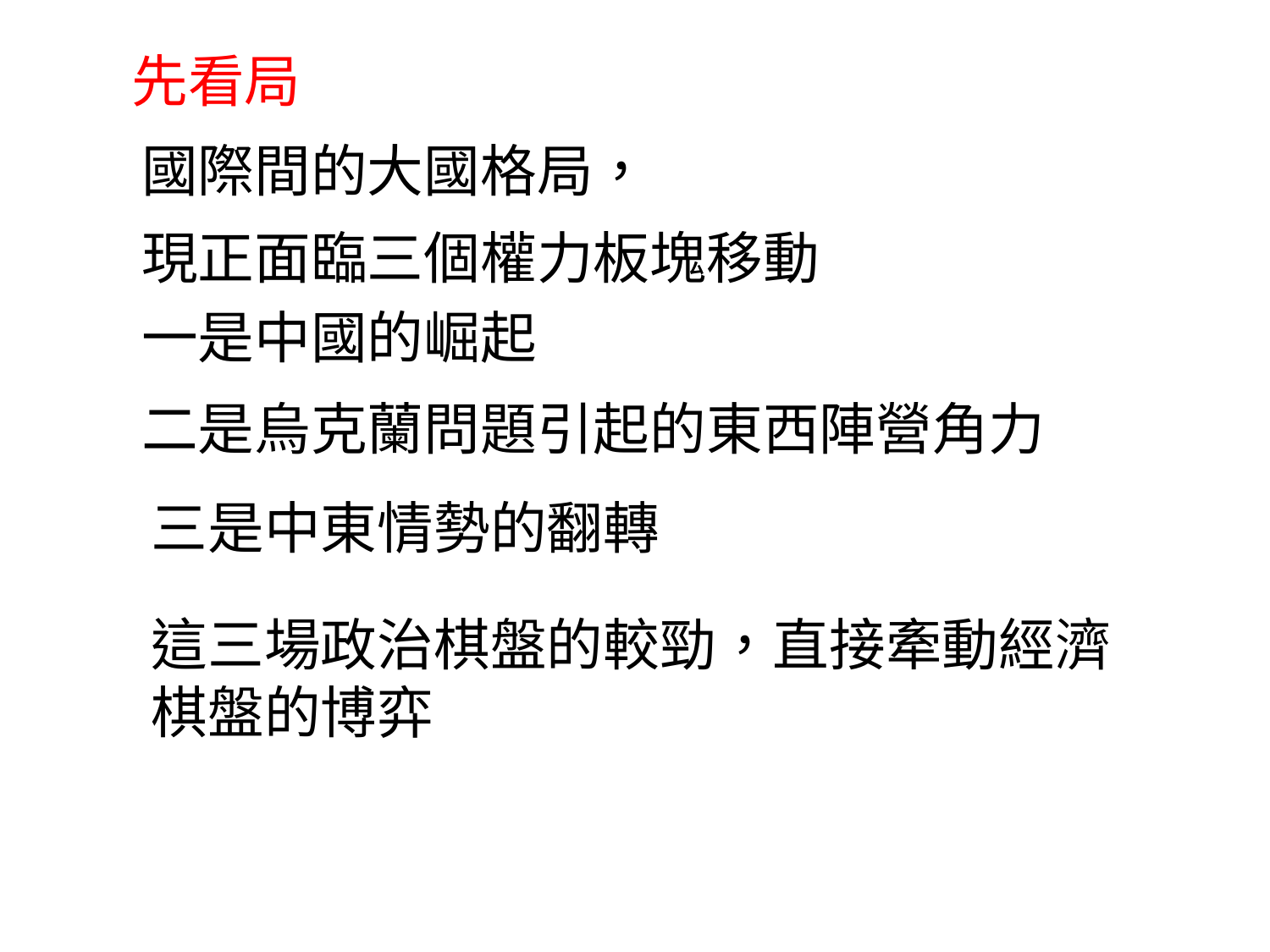

先看局
國際間的大國格局，
現正面臨三個權力板塊移動
一是中國的崛起
二是烏克蘭問題引起的東西陣營角力
三是中東情勢的翻轉
這三場政治棋盤的較勁，直接牽動經濟棋盤的博弈